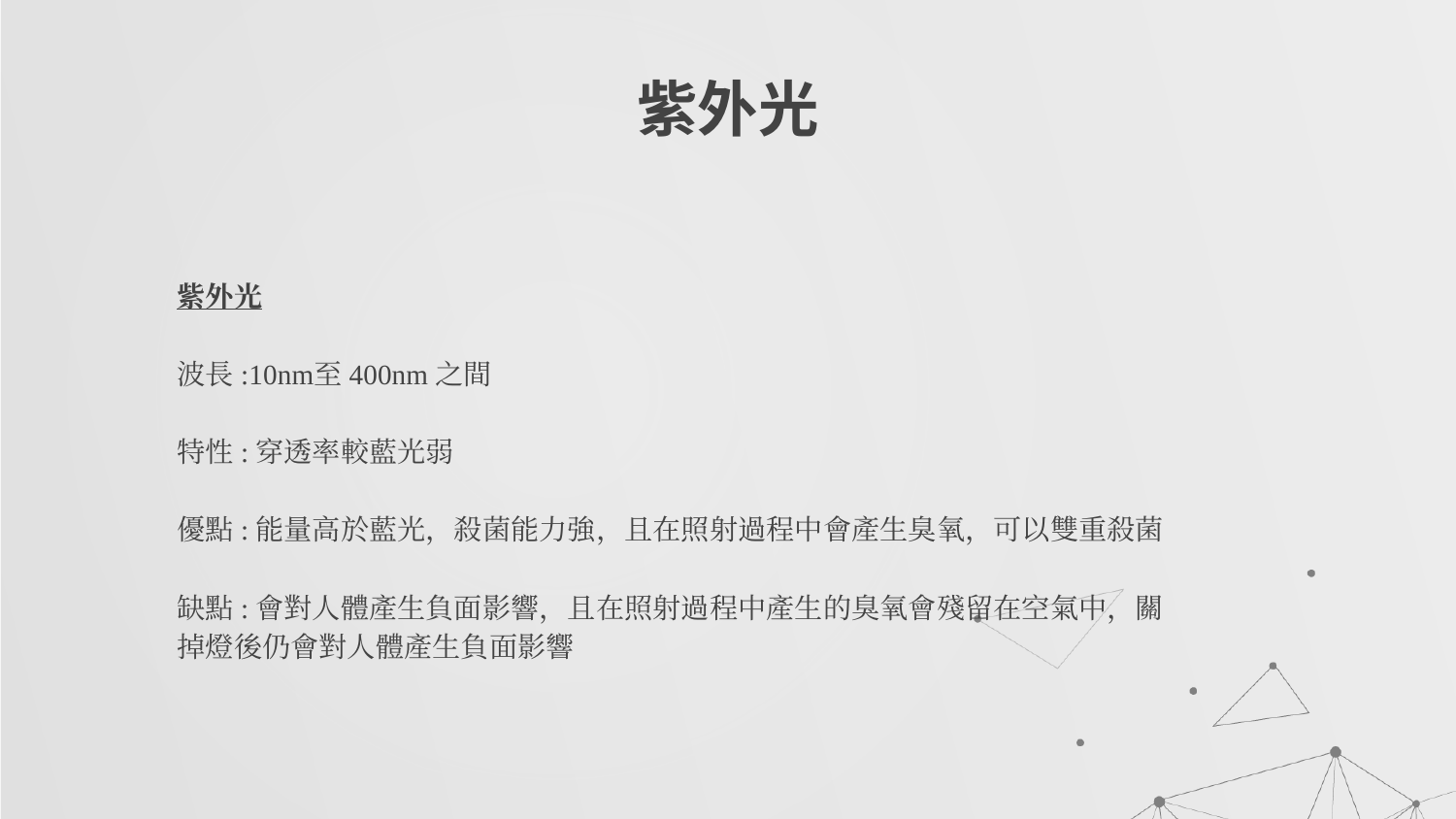

# 紫外光
紫外光

波長:10nm至400nm之間

特性:穿透率較藍光弱

優點:能量高於藍光，殺菌能力強，且在照射過程中會產生臭氧，可以雙重殺菌

缺點:會對人體產生負面影響，且在照射過程中產生的臭氧會殘留在空氣中，關掉燈後仍會對人體產生負面影響